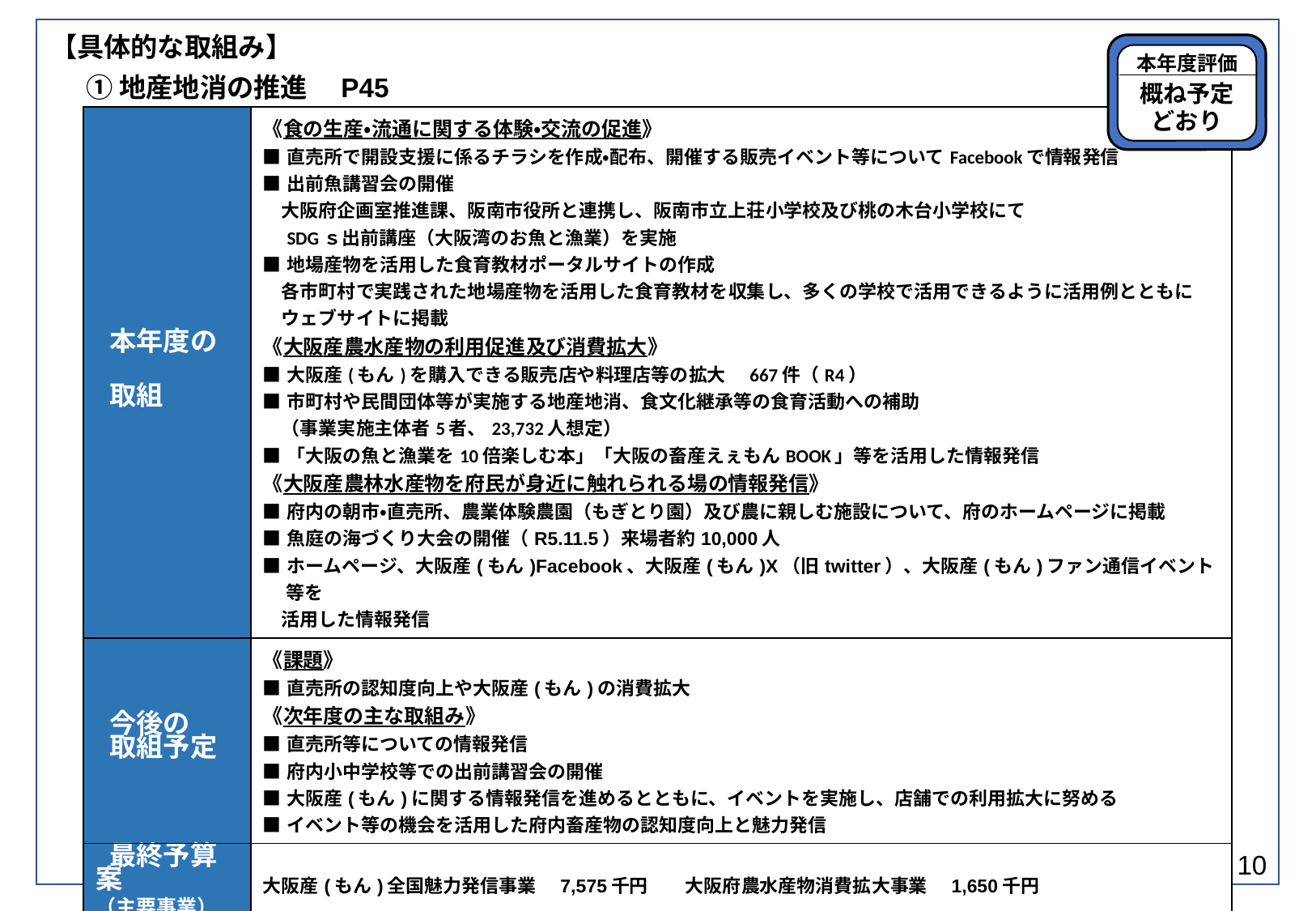

現状･課題
▽府民が身近に生産から消費まで体験できる機会づくりを進めることが必要です。
▽大阪産（もん）を実際に手にし、購入できる販売店や料理店等を増やし、地産地消、消費拡大を図ることが必要です。
▽府民一人ひとりが食への感謝の気持ちを深めるとともに、食品ロスの現状や削減の必要性についても認識を深め、食品ロスの削減に主体的に取り組むことが必要です。
▽伝統的な食文化に関する府民の関心と理解を深め、次世代に伝えていく取組みが必要です。
【具体的な取組み】

本年度評価

概ね予定
どおり
①地産地消の推進　P45
| 本年度の 取組 | 《食の生産・流通に関する体験・交流の促進》 ■直売所で開設支援に係るチラシを作成・配布、開催する販売イベント等についてFacebookで情報発信 ■出前魚講習会の開催 　大阪府企画室推進課、阪南市役所と連携し、阪南市立上荘小学校及び桃の木台小学校にて 　SDGｓ出前講座（大阪湾のお魚と漁業）を実施 ■地場産物を活用した食育教材ポータルサイトの作成 　各市町村で実践された地場産物を活用した食育教材を収集し、多くの学校で活用できるように活用例とともに 　ウェブサイトに掲載 《大阪産農水産物の利用促進及び消費拡大》 ■大阪産(もん)を購入できる販売店や料理店等の拡大　667件（R4） ■市町村や民間団体等が実施する地産地消、食文化継承等の食育活動への補助 　（事業実施主体者5者、23,732人想定） ■「大阪の魚と漁業を10倍楽しむ本」「大阪の畜産えぇもんBOOK」等を活用した情報発信 《大阪産農林水産物を府民が身近に触れられる場の情報発信》 ■府内の朝市・直売所、農業体験農園（もぎとり園）及び農に親しむ施設について、府のホームページに掲載 ■魚庭の海づくり大会の開催（R5.11.5）来場者約10,000人 ■ホームページ、大阪産(もん)Facebook、大阪産(もん)X（旧twitter）、大阪産(もん)ファン通信イベント等を 　活用した情報発信 |
| --- | --- |
| 今後の 取組予定 | 《課題》 ■直売所の認知度向上や大阪産(もん)の消費拡大 《次年度の主な取組み》 ■直売所等についての情報発信 ■府内小中学校等での出前講習会の開催 ■大阪産(もん)に関する情報発信を進めるとともに、イベントを実施し、店舗での利用拡大に努める ■イベント等の機会を活用した府内畜産物の認知度向上と魅力発信 |
| 最終予算案　　 （主要事業） | 大阪産(もん)全国魅力発信事業　7,575千円　　大阪府農水産物消費拡大事業　1,650千円 |
概ね予定どおり
概ね予定どおり
10